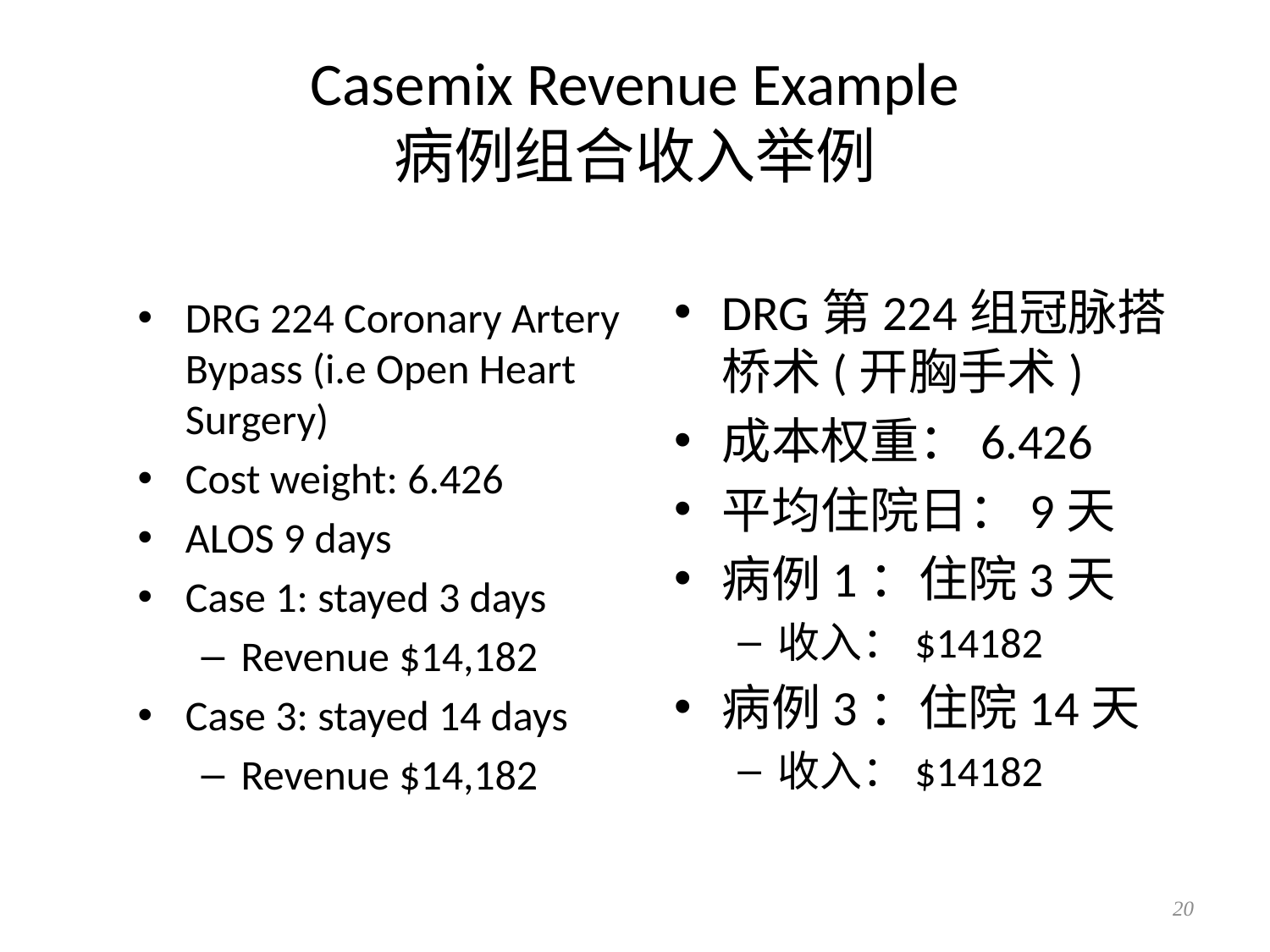

# Casemix Revenue Example 病例组合收入举例
DRG第224组冠脉搭桥术(开胸手术)
成本权重：6.426
平均住院日：9天
病例1：住院3天
收入：$14182
病例3：住院14天
收入：$14182
DRG 224 Coronary Artery Bypass (i.e Open Heart Surgery)
Cost weight: 6.426
ALOS 9 days
Case 1: stayed 3 days
Revenue $14,182
Case 3: stayed 14 days
Revenue $14,182
20